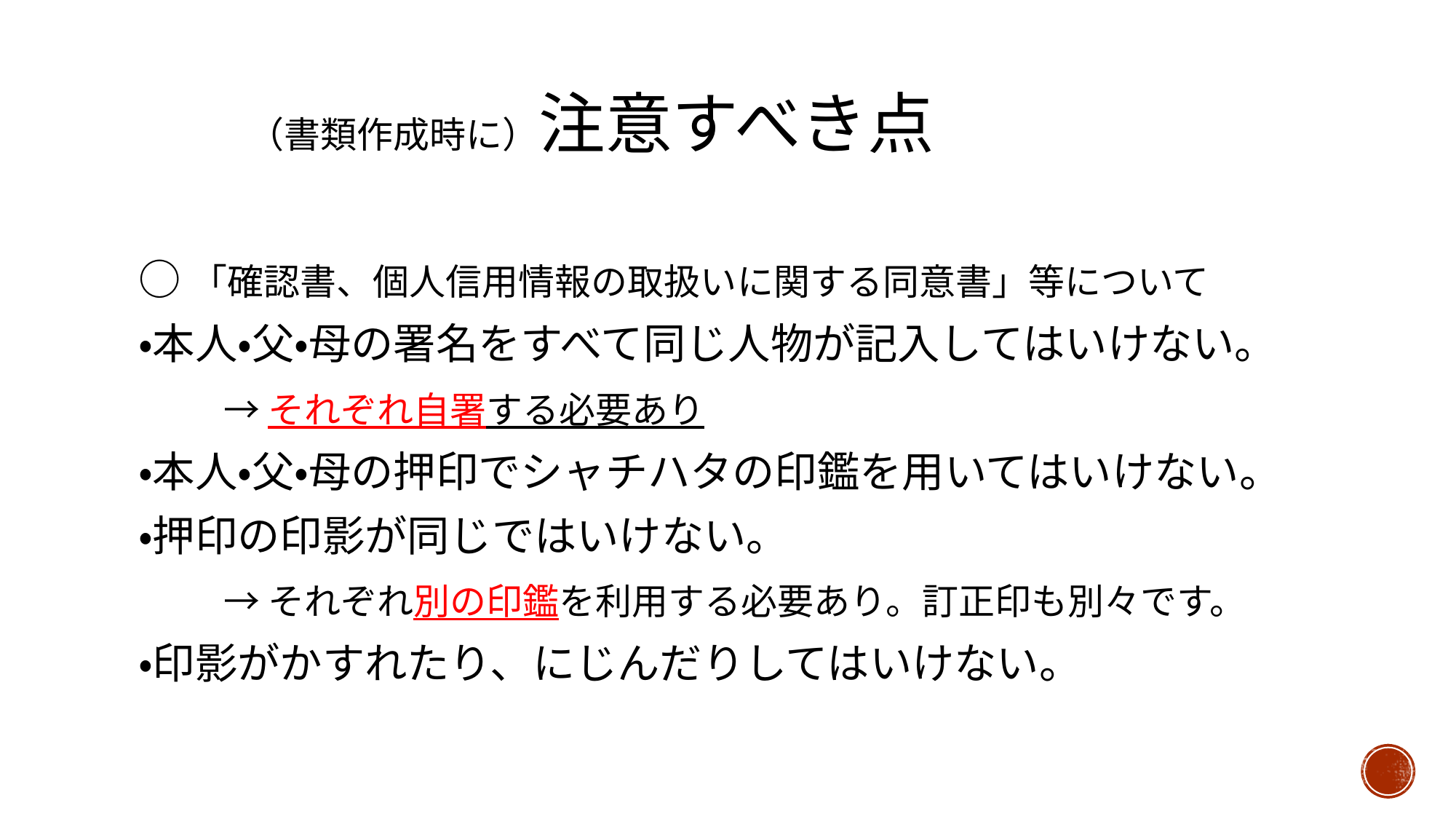

# （書類作成時に）注意すべき点
○「確認書、個人信用情報の取扱いに関する同意書」等について
・本人・父・母の署名をすべて同じ人物が記入してはいけない。
　　→ それぞれ自署する必要あり
・本人・父・母の押印でシャチハタの印鑑を用いてはいけない。
・押印の印影が同じではいけない。
　　→ それぞれ別の印鑑を利用する必要あり。訂正印も別々です。
・印影がかすれたり、にじんだりしてはいけない。